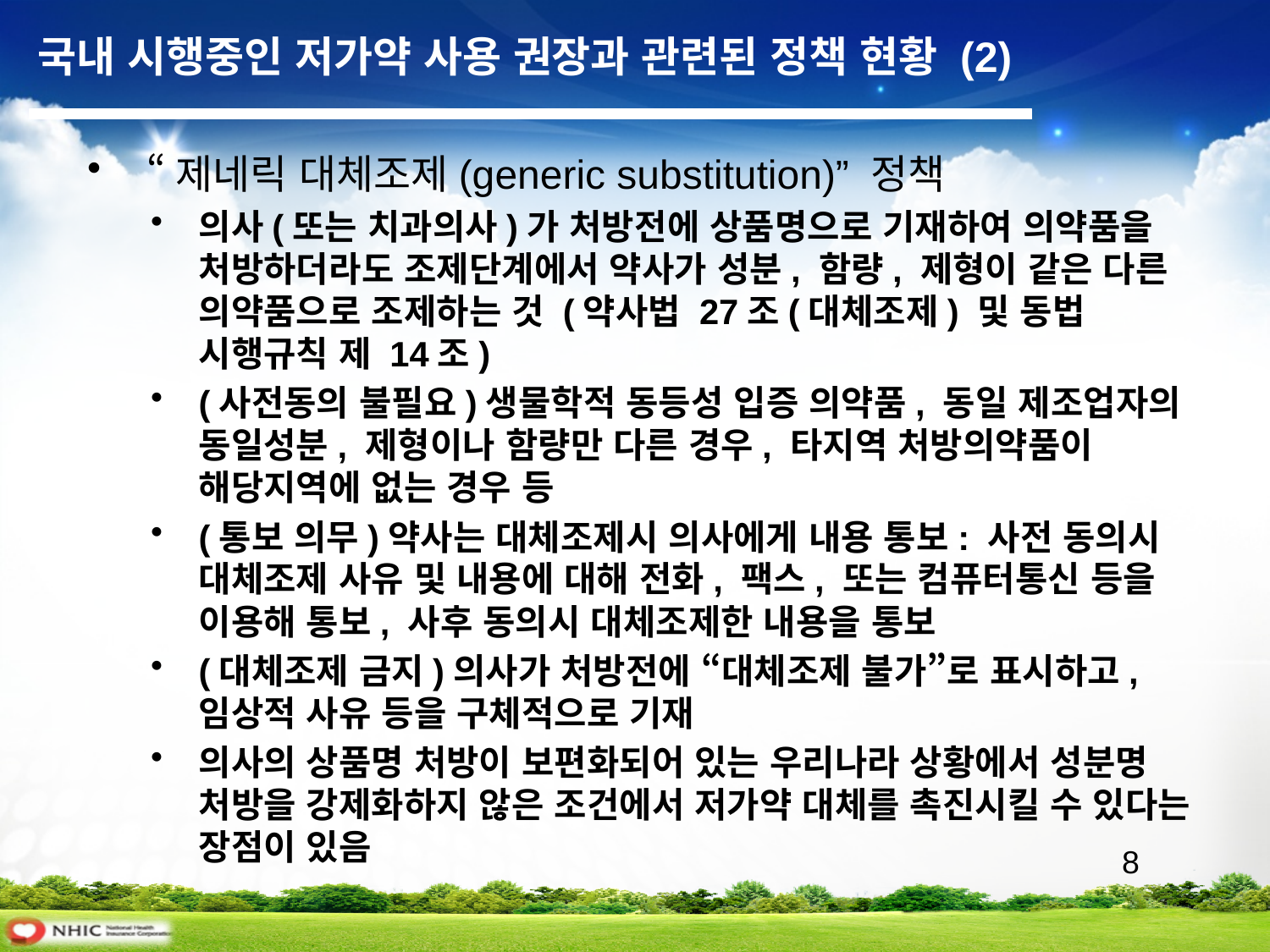

국내 시행중인 저가약 사용 권장과 관련된 정책 현황 (2)
 “제네릭 대체조제(generic substitution)” 정책
의사(또는 치과의사)가 처방전에 상품명으로 기재하여 의약품을 처방하더라도 조제단계에서 약사가 성분, 함량, 제형이 같은 다른 의약품으로 조제하는 것 (약사법 27조(대체조제) 및 동법 시행규칙 제 14조)
(사전동의 불필요)생물학적 동등성 입증 의약품, 동일 제조업자의 동일성분, 제형이나 함량만 다른 경우, 타지역 처방의약품이 해당지역에 없는 경우 등
(통보 의무)약사는 대체조제시 의사에게 내용 통보: 사전 동의시 대체조제 사유 및 내용에 대해 전화, 팩스, 또는 컴퓨터통신 등을 이용해 통보, 사후 동의시 대체조제한 내용을 통보
(대체조제 금지)의사가 처방전에 “대체조제 불가”로 표시하고, 임상적 사유 등을 구체적으로 기재
의사의 상품명 처방이 보편화되어 있는 우리나라 상황에서 성분명 처방을 강제화하지 않은 조건에서 저가약 대체를 촉진시킬 수 있다는 장점이 있음

                       8